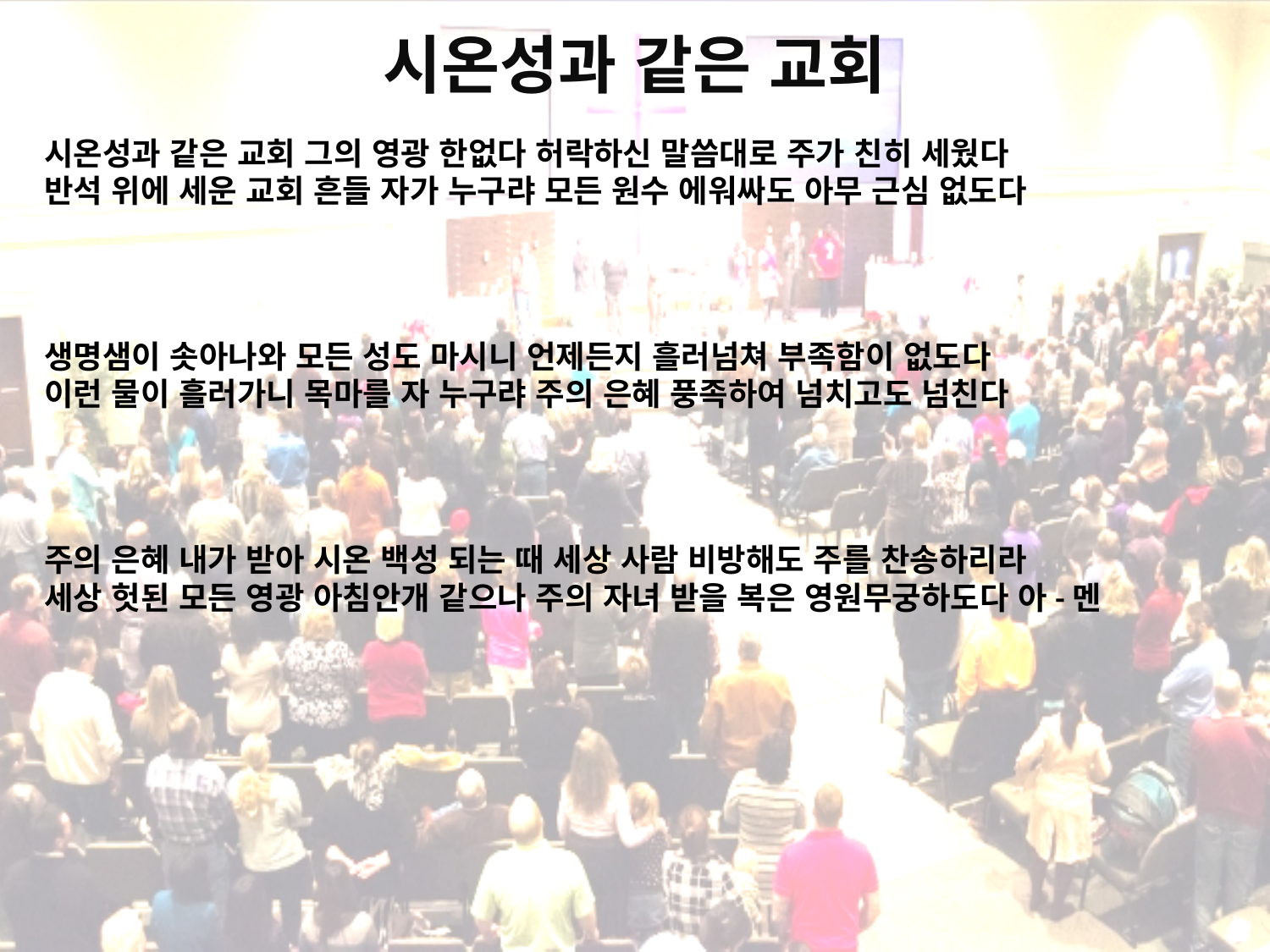

# 시온성과 같은 교회
시온성과 같은 교회 그의 영광 한없다 허락하신 말씀대로 주가 친히 세웠다
반석 위에 세운 교회 흔들 자가 누구랴 모든 원수 에워싸도 아무 근심 없도다

생명샘이 솟아나와 모든 성도 마시니 언제든지 흘러넘쳐 부족함이 없도다
이런 물이 흘러가니 목마를 자 누구랴 주의 은혜 풍족하여 넘치고도 넘친다

주의 은혜 내가 받아 시온 백성 되는 때 세상 사람 비방해도 주를 찬송하리라
세상 헛된 모든 영광 아침안개 같으나 주의 자녀 받을 복은 영원무궁하도다 아-멘